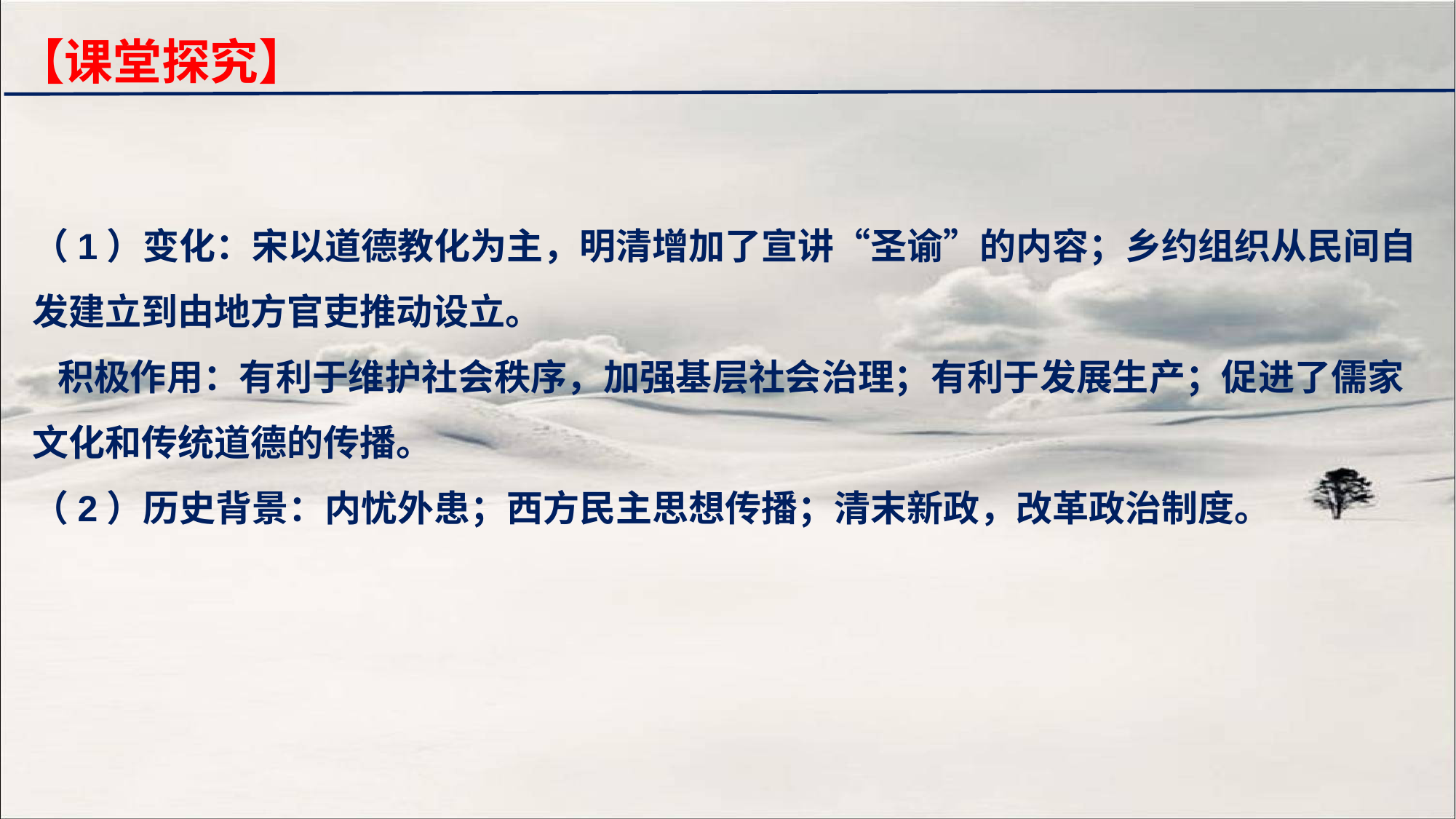

【课堂探究】
（1）变化：宋以道德教化为主，明清增加了宣讲“圣谕”的内容；乡约组织从民间自发建立到由地方官吏推动设立。
  积极作用：有利于维护社会秩序，加强基层社会治理；有利于发展生产；促进了儒家文化和传统道德的传播。
（2）历史背景：内忧外患；西方民主思想传播；清末新政，改革政治制度。